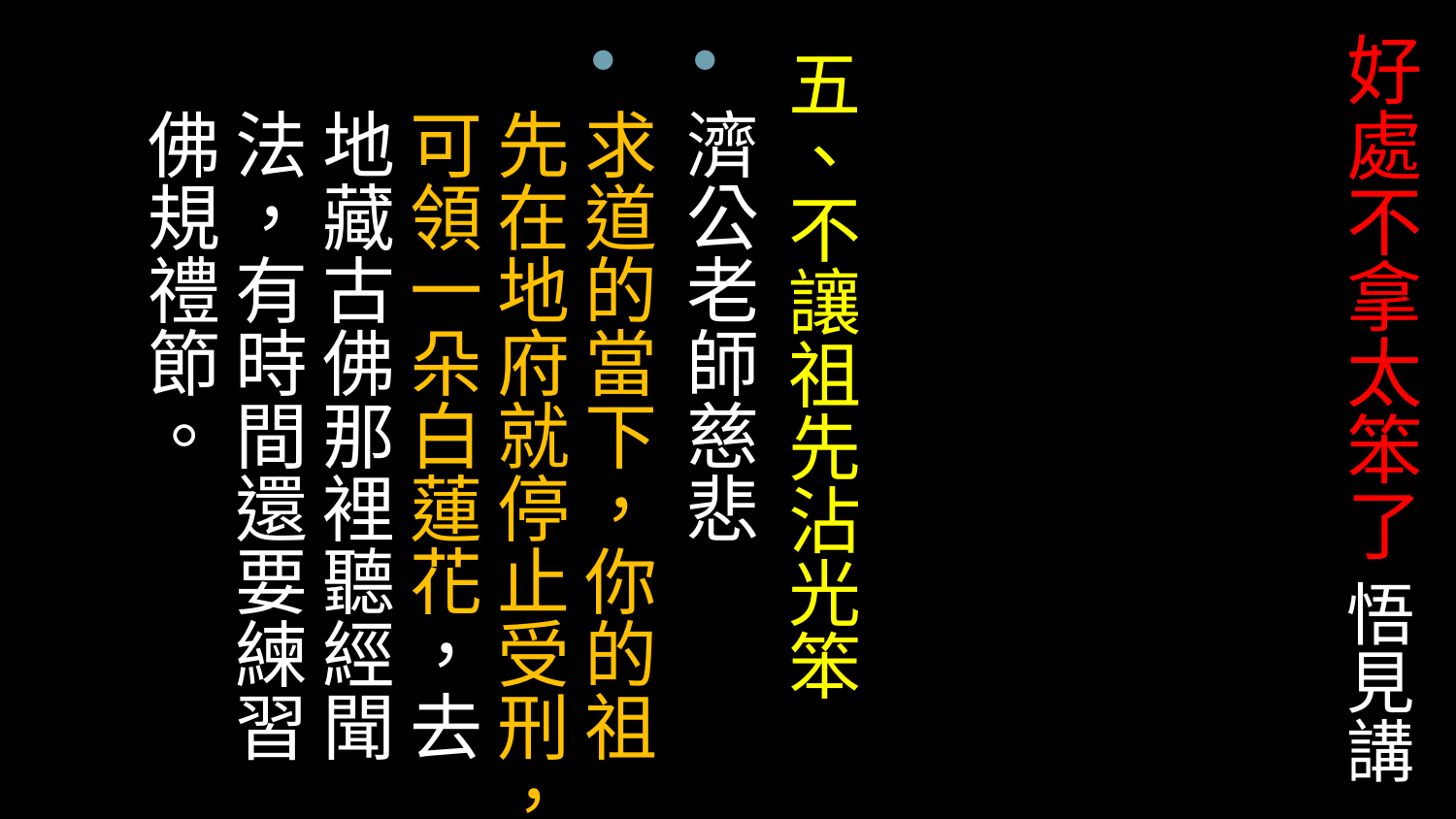

# 好處不拿太笨了 悟見講
五、不讓祖先沾光笨
濟公老師慈悲
求道的當下，你的祖先在地府就停止受刑，可領一朵白蓮花，去地藏古佛那裡聽經聞法，有時間還要練習佛規禮節。